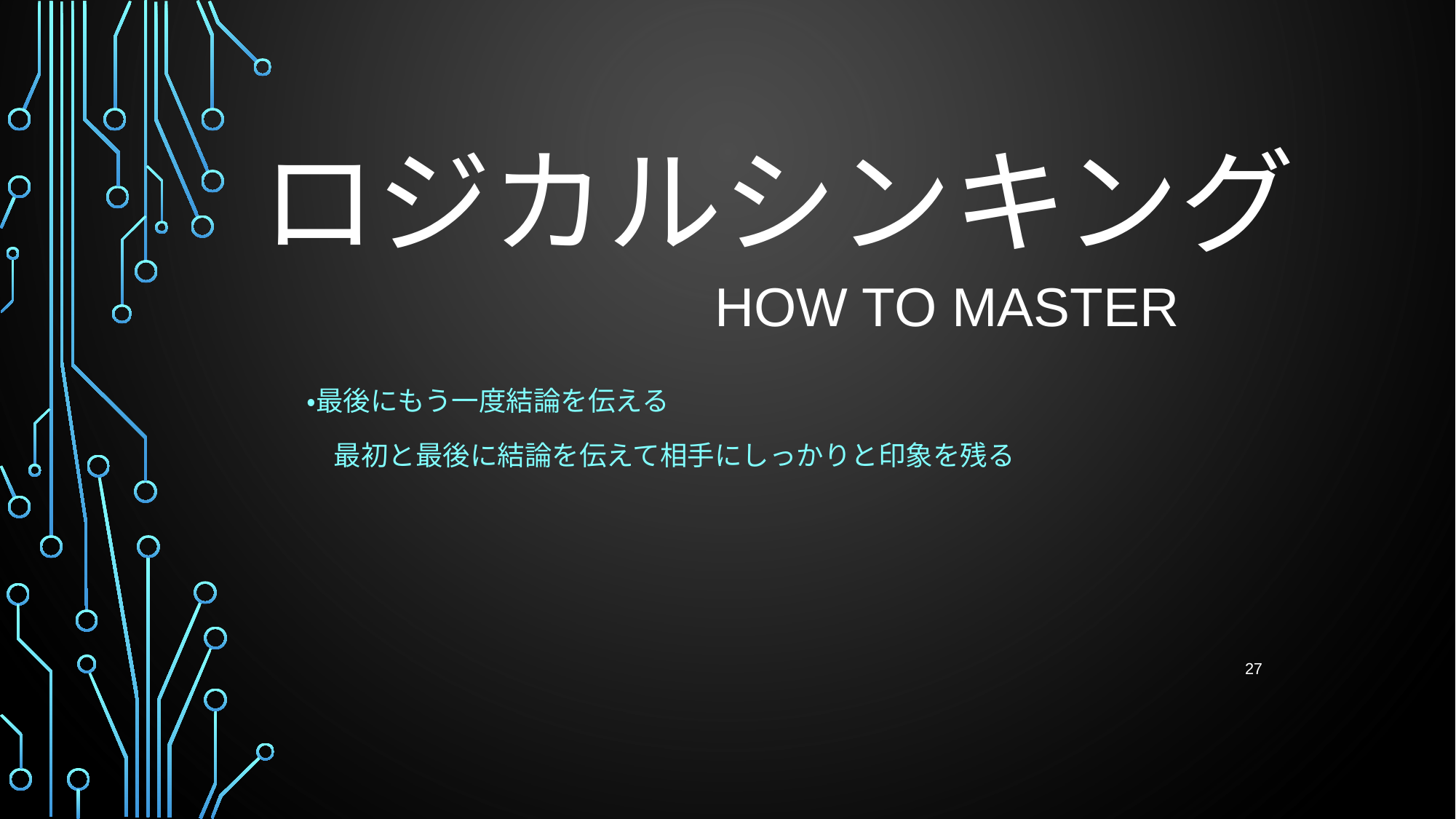

# ロジカルシンキング
HOW TO MASTER
・最後にもう一度結論を伝える
　最初と最後に結論を伝えて相手にしっかりと印象を残る
27